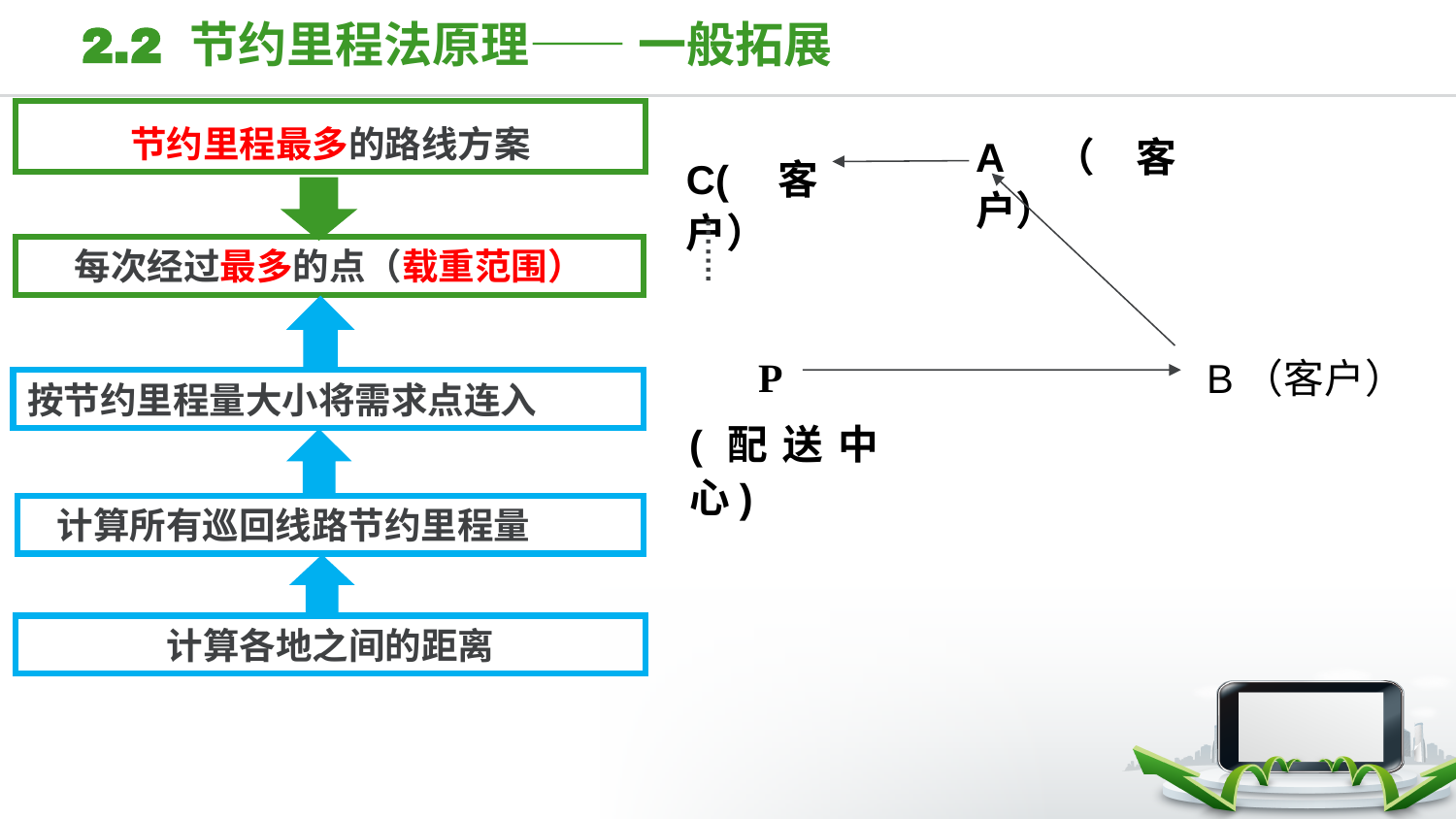

2.2 节约里程法原理—— 一般拓展
节约里程最多的路线方案
A（客户）
C(客户）

…….
每次经过最多的点（载重范围）

P
B（客户）
按节约里程量大小将需求点连入

(配送中心)

  计算所有巡回线路节约里程量

计算各地之间的距离